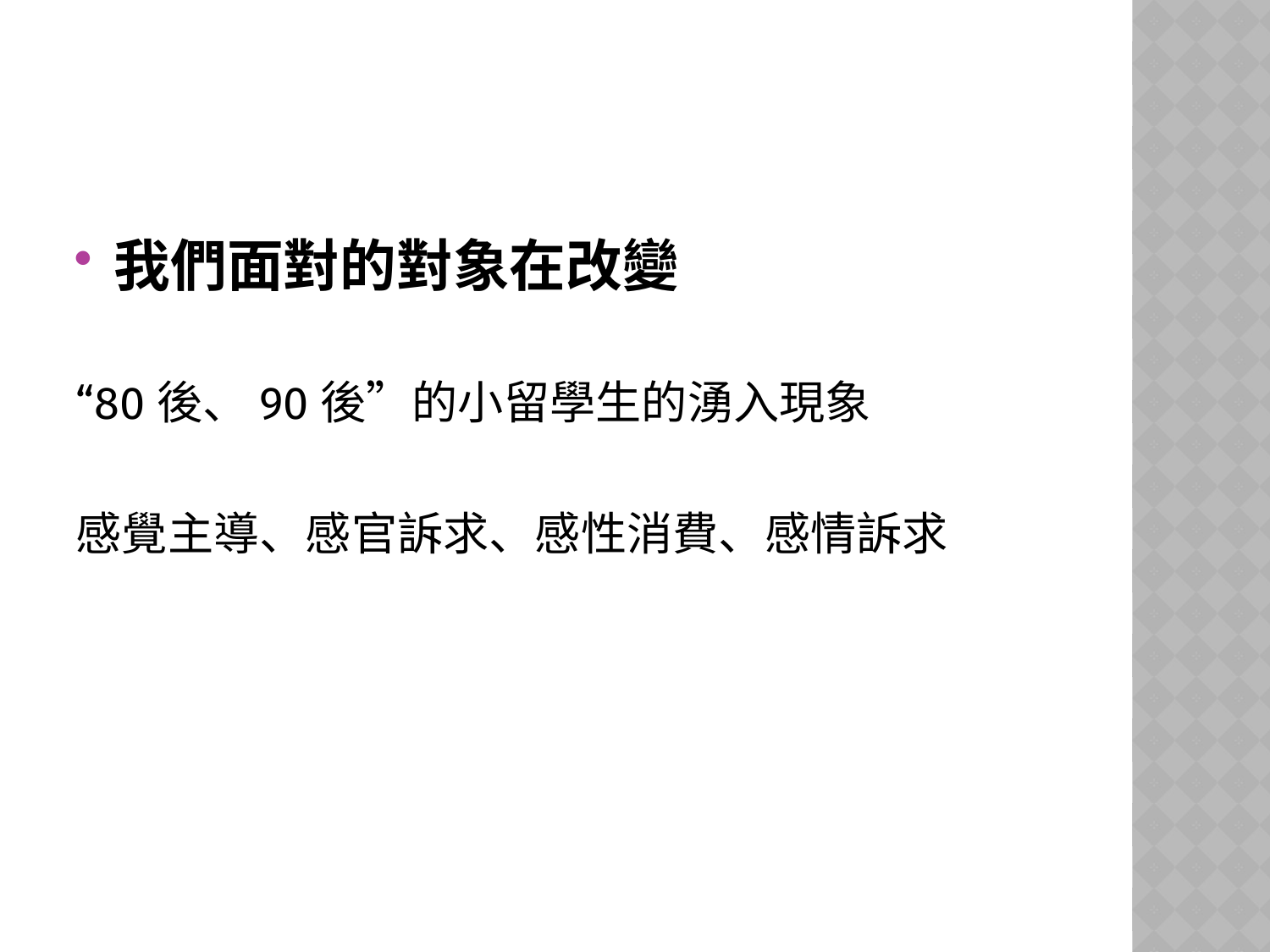

#
我們面對的對象在改變

“80後、90後”的小留學生的湧入現象

感覺主導、感官訴求、感性消費、感情訴求